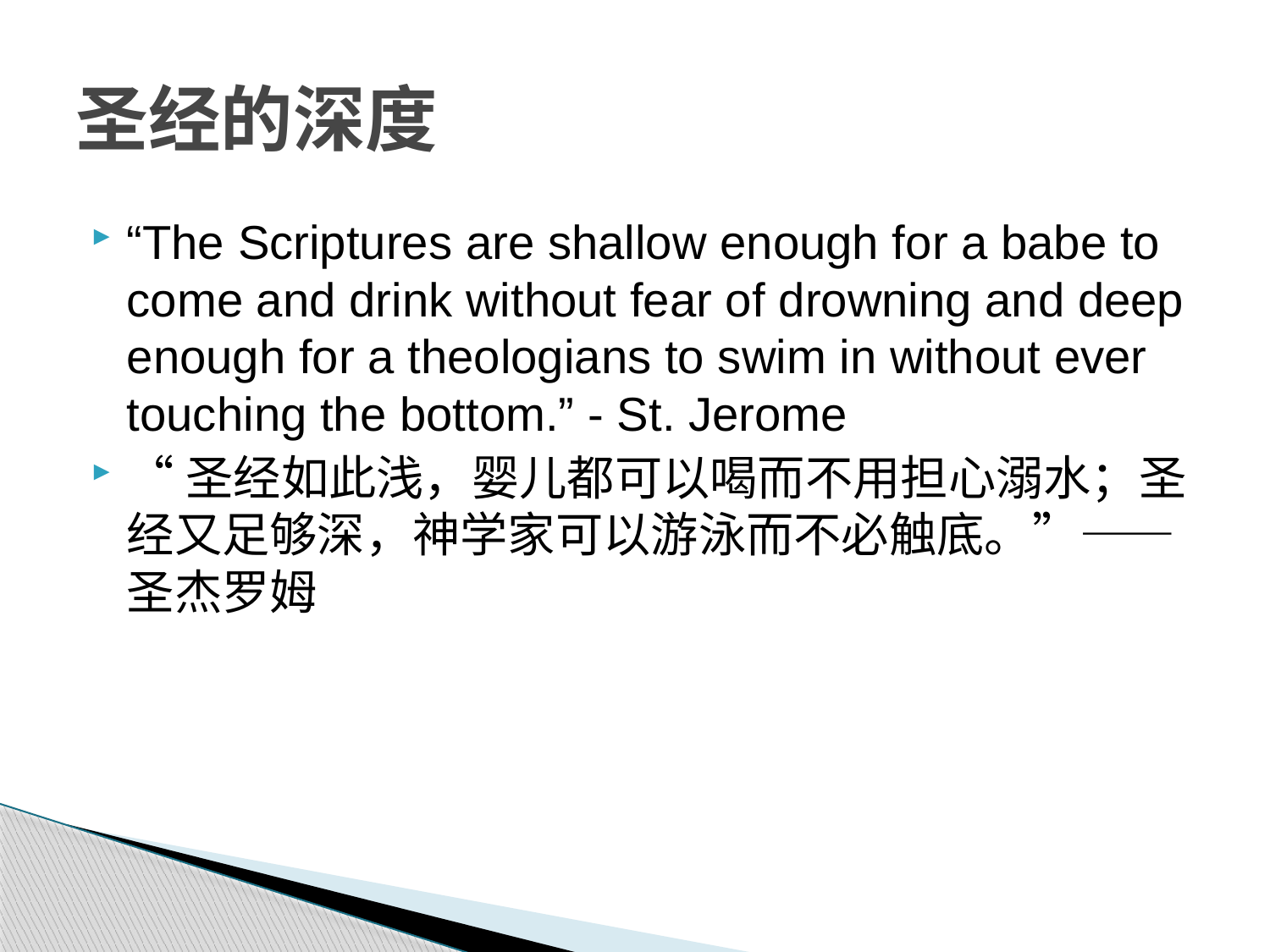

# 圣经的深度
“The Scriptures are shallow enough for a babe to come and drink without fear of drowning and deep enough for a theologians to swim in without ever touching the bottom.” - St. Jerome
“圣经如此浅，婴儿都可以喝而不用担心溺水；圣经又足够深，神学家可以游泳而不必触底。”——圣杰罗姆